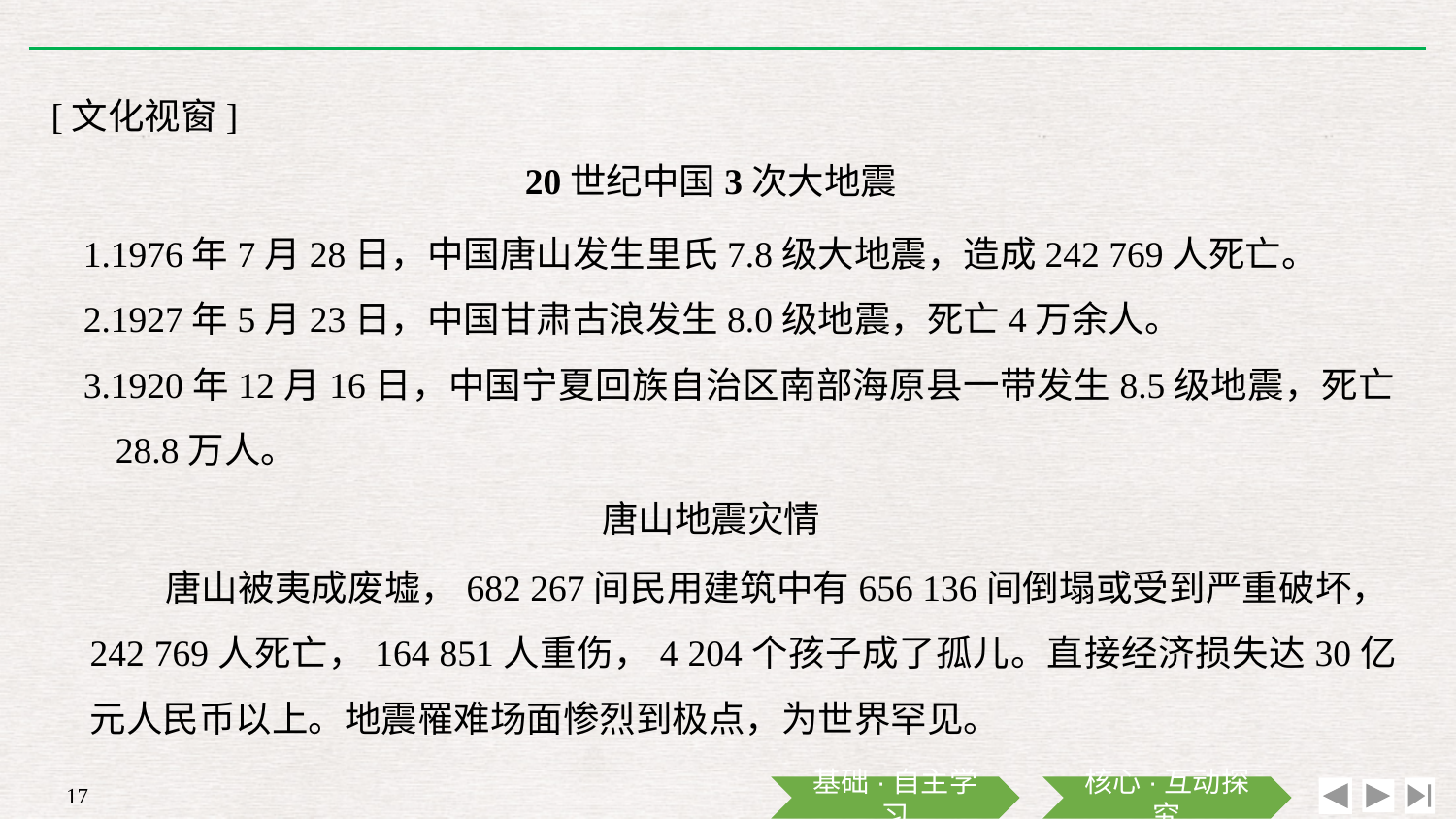

[文化视窗]
20世纪中国3次大地震
1.1976年7月28日，中国唐山发生里氏7.8级大地震，造成242 769人死亡。
2.1927年5月23日，中国甘肃古浪发生8.0级地震，死亡4万余人。
3.1920年12月16日，中国宁夏回族自治区南部海原县一带发生8.5级地震，死亡28.8万人。
唐山地震灾情
唐山被夷成废墟，682 267间民用建筑中有656 136间倒塌或受到严重破坏，242 769人死亡，164 851人重伤，4 204个孩子成了孤儿。直接经济损失达30亿元人民币以上。地震罹难场面惨烈到极点，为世界罕见。